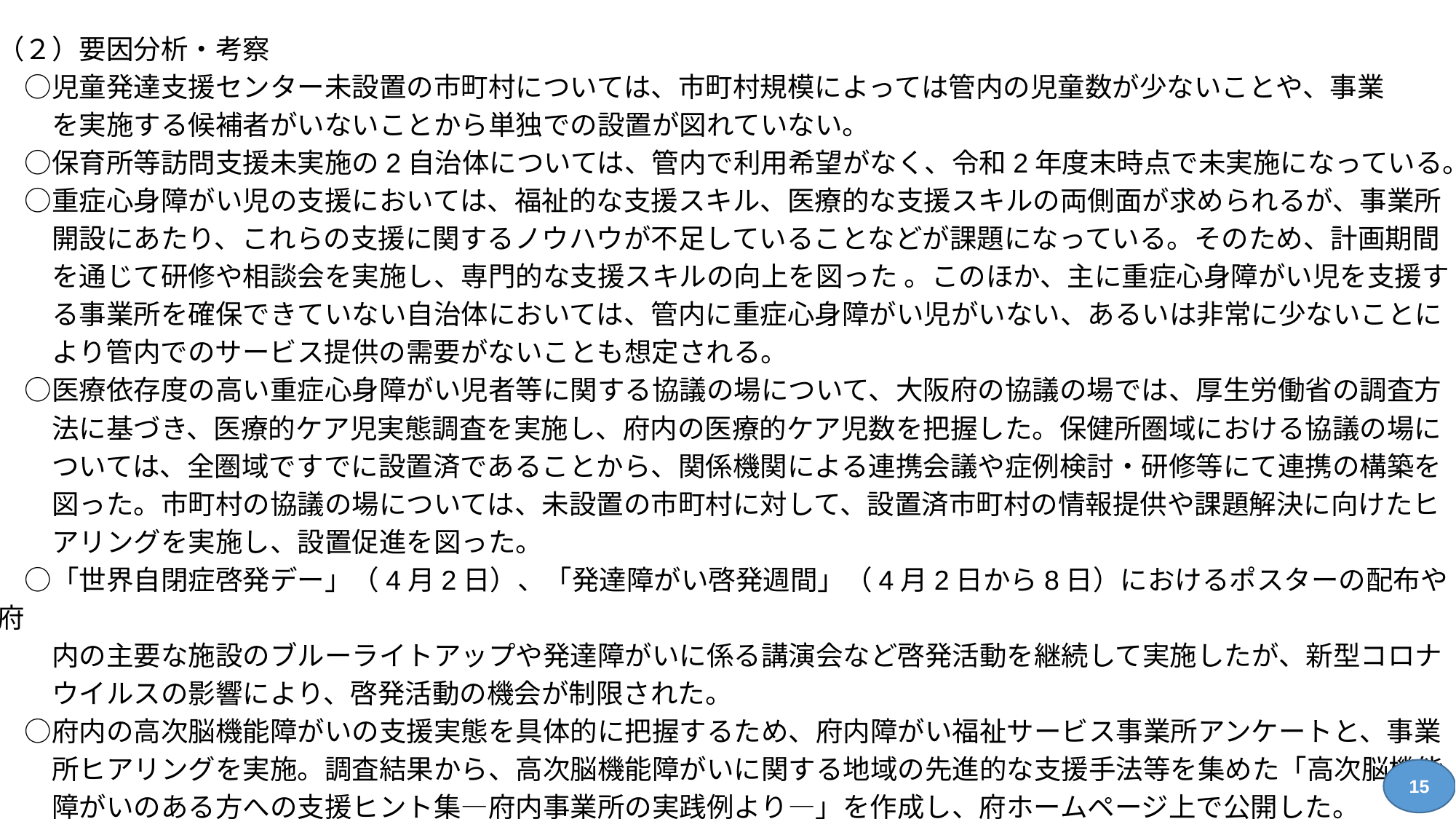

（２）要因分析・考察
　○児童発達支援センター未設置の市町村については、市町村規模によっては管内の児童数が少ないことや、事業
　　を実施する候補者がいないことから単独での設置が図れていない。
　○保育所等訪問支援未実施の2自治体については、管内で利用希望がなく、令和2年度末時点で未実施になっている。
　○重症心身障がい児の支援においては、福祉的な支援スキル、医療的な支援スキルの両側面が求められるが、事業所
　　開設にあたり、これらの支援に関するノウハウが不足していることなどが課題になっている。そのため、計画期間
　　を通じて研修や相談会を実施し、専門的な支援スキルの向上を図った 。このほか、主に重症心身障がい児を支援す
　　る事業所を確保できていない自治体においては、管内に重症心身障がい児がいない、あるいは非常に少ないことに
　　より管内でのサービス提供の需要がないことも想定される。
　○医療依存度の高い重症心身障がい児者等に関する協議の場について、大阪府の協議の場では、厚生労働省の調査方
　　法に基づき、医療的ケア児実態調査を実施し、府内の医療的ケア児数を把握した。保健所圏域における協議の場に
　　ついては、全圏域ですでに設置済であることから、関係機関による連携会議や症例検討・研修等にて連携の構築を
　　図った。市町村の協議の場については、未設置の市町村に対して、設置済市町村の情報提供や課題解決に向けたヒ
　　アリングを実施し、設置促進を図った。
　○「世界自閉症啓発デー」（4月2日）、「発達障がい啓発週間」（4月2日から8日）におけるポスターの配布や府
　　内の主要な施設のブルーライトアップや発達障がいに係る講演会など啓発活動を継続して実施したが、新型コロナ
　　ウイルスの影響により、啓発活動の機会が制限された。
　○府内の高次脳機能障がいの支援実態を具体的に把握するため、府内障がい福祉サービス事業所アンケートと、事業
　　所ヒアリングを実施。調査結果から、高次脳機能障がいに関する地域の先進的な支援手法等を集めた「高次脳機能
　　障がいのある方への支援ヒント集―府内事業所の実践例より―」を作成し、府ホームページ上で公開した。
15